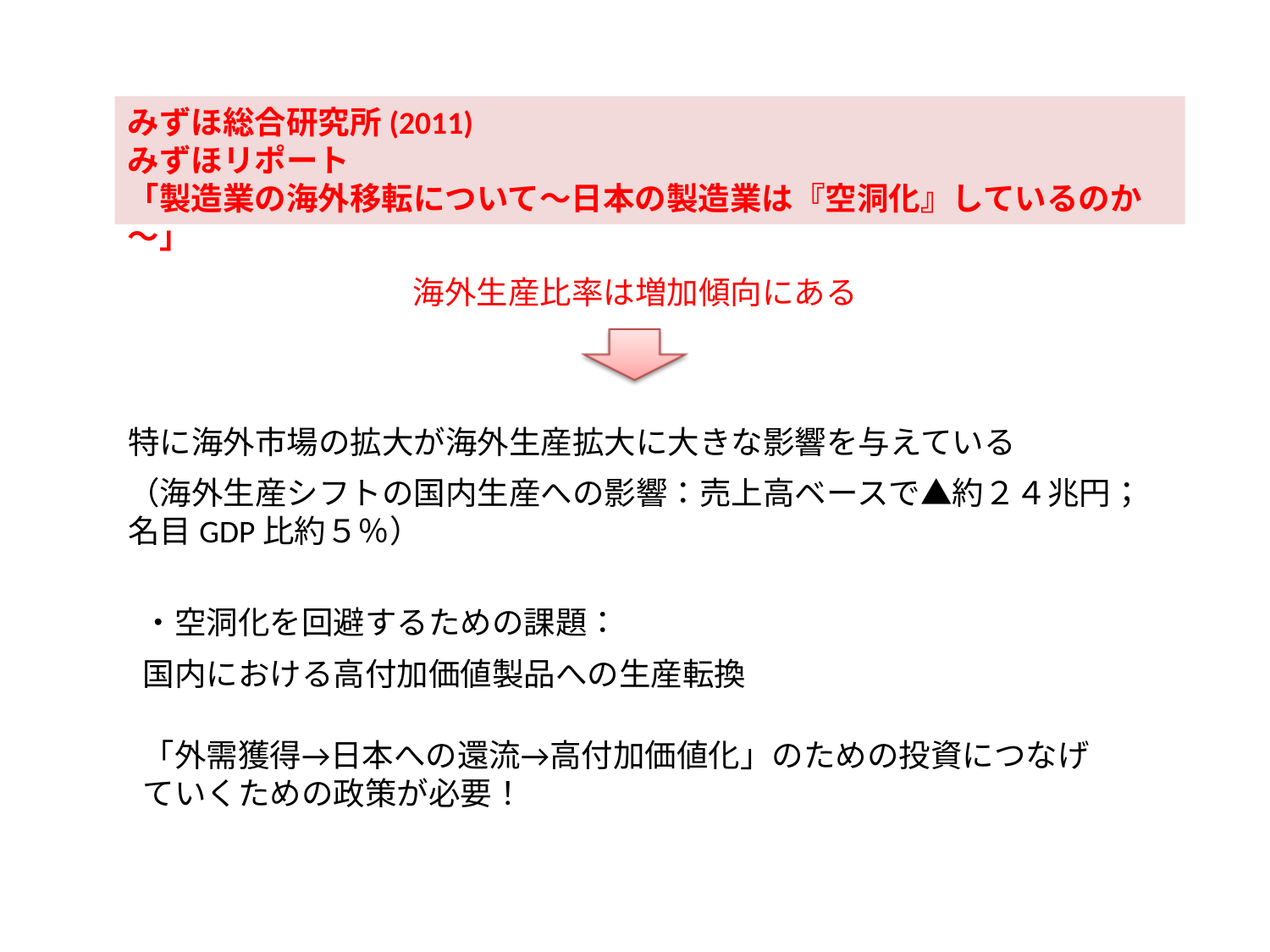

みずほ総合研究所(2011)
みずほリポート
「製造業の海外移転について～日本の製造業は『空洞化』しているのか～」
海外生産比率は増加傾向にある

特に海外市場の拡大が海外生産拡大に大きな影響を与えている
（海外生産シフトの国内生産への影響：売上高ベースで▲約２４兆円；名目GDP比約５％）
・空洞化を回避するための課題：
国内における高付加価値製品への生産転換

「外需獲得→日本への還流→高付加価値化」のための投資につなげていくための政策が必要！